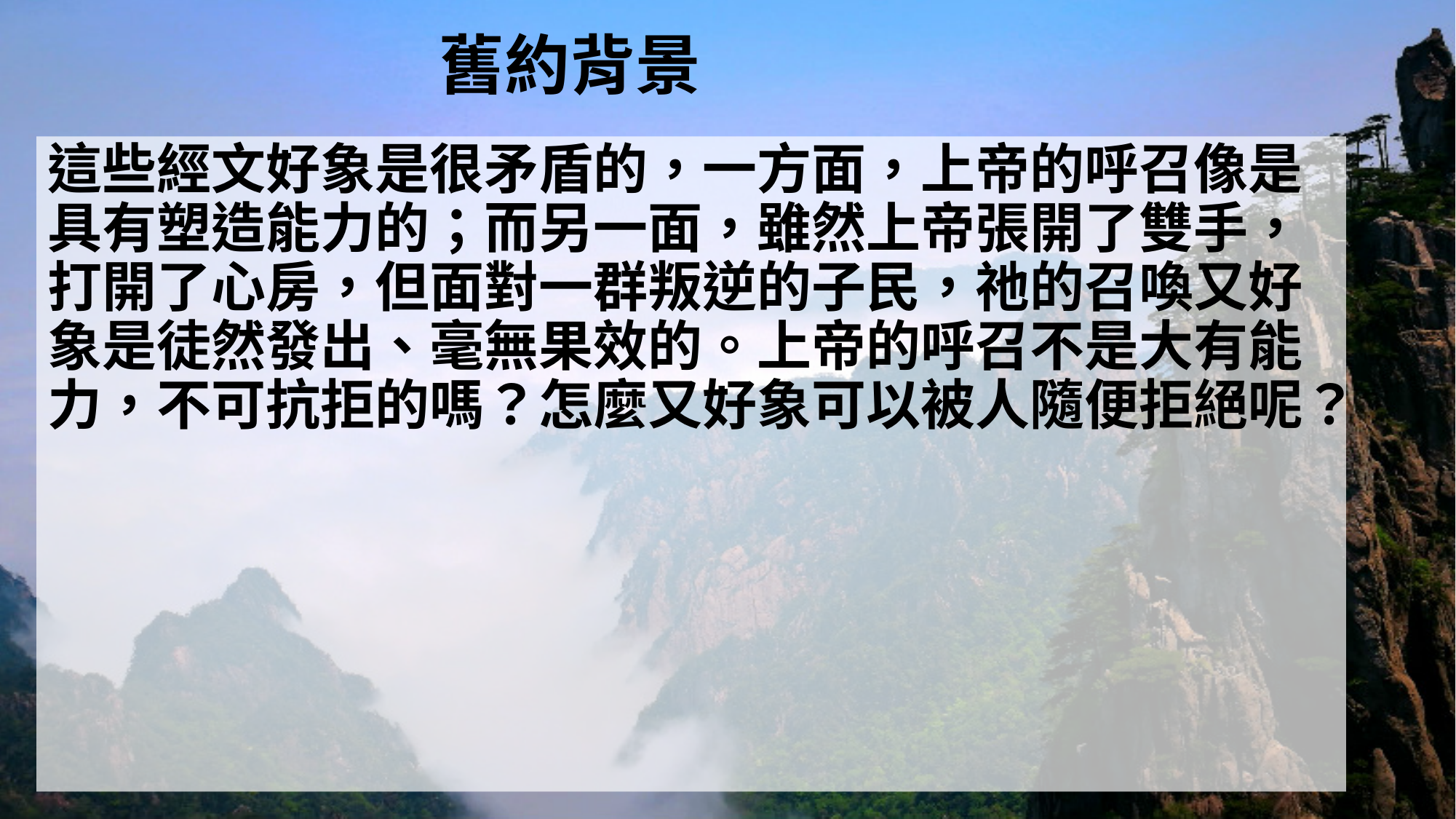

# 舊約背景
這些經文好象是很矛盾的，一方面，上帝的呼召像是具有塑造能力的；而另一面，雖然上帝張開了雙手，打開了心房，但面對一群叛逆的子民，祂的召喚又好象是徒然發出、毫無果效的。上帝的呼召不是大有能力，不可抗拒的嗎？怎麼又好象可以被人隨便拒絕呢？